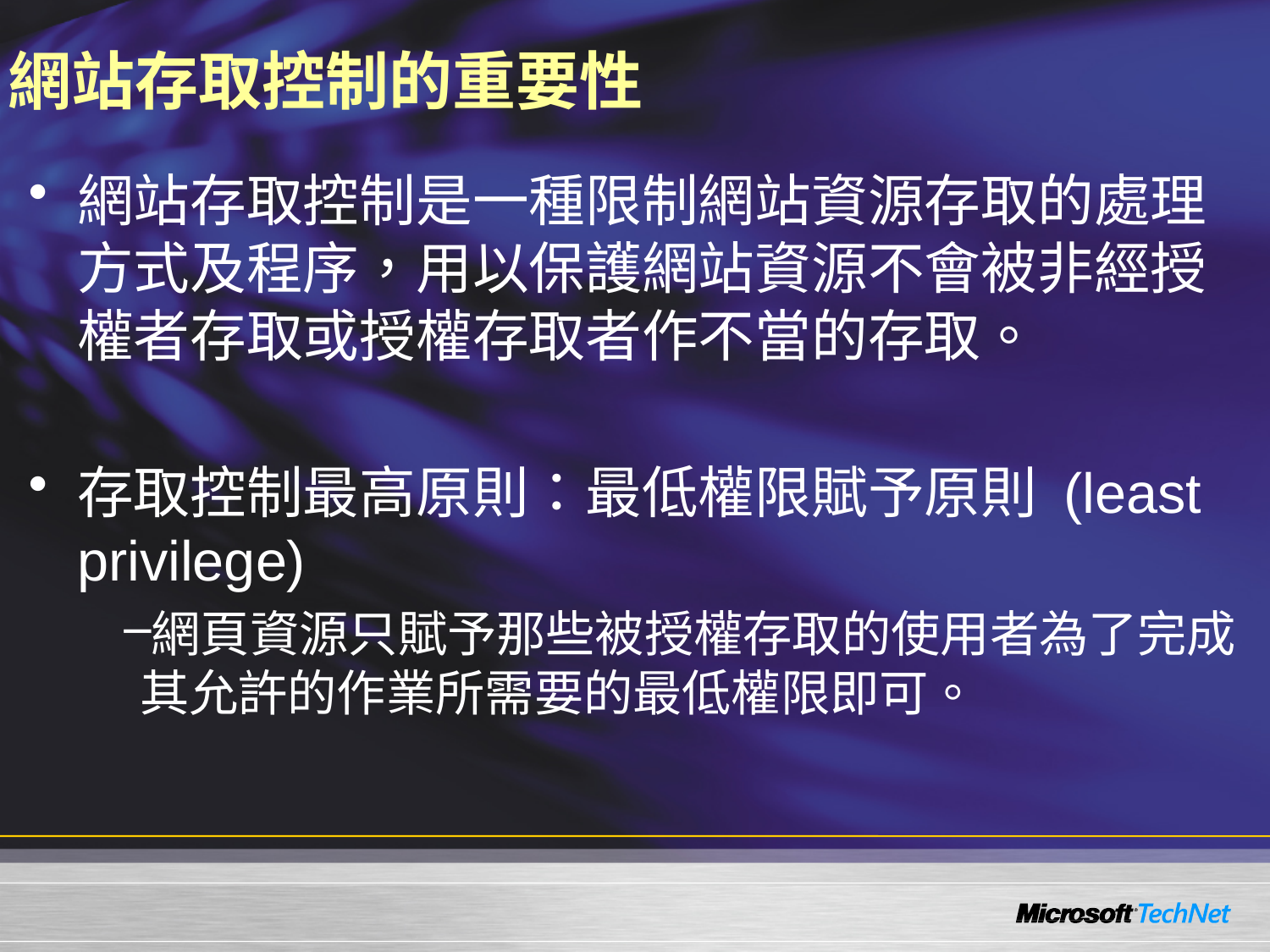

# 網站存取控制的重要性

網站存取控制是一種限制網站資源存取的處理方式及程序，用以保護網站資源不會被非經授權者存取或授權存取者作不當的存取。

存取控制最高原則：最低權限賦予原則 (least privilege)
網頁資源只賦予那些被授權存取的使用者為了完成其允許的作業所需要的最低權限即可。